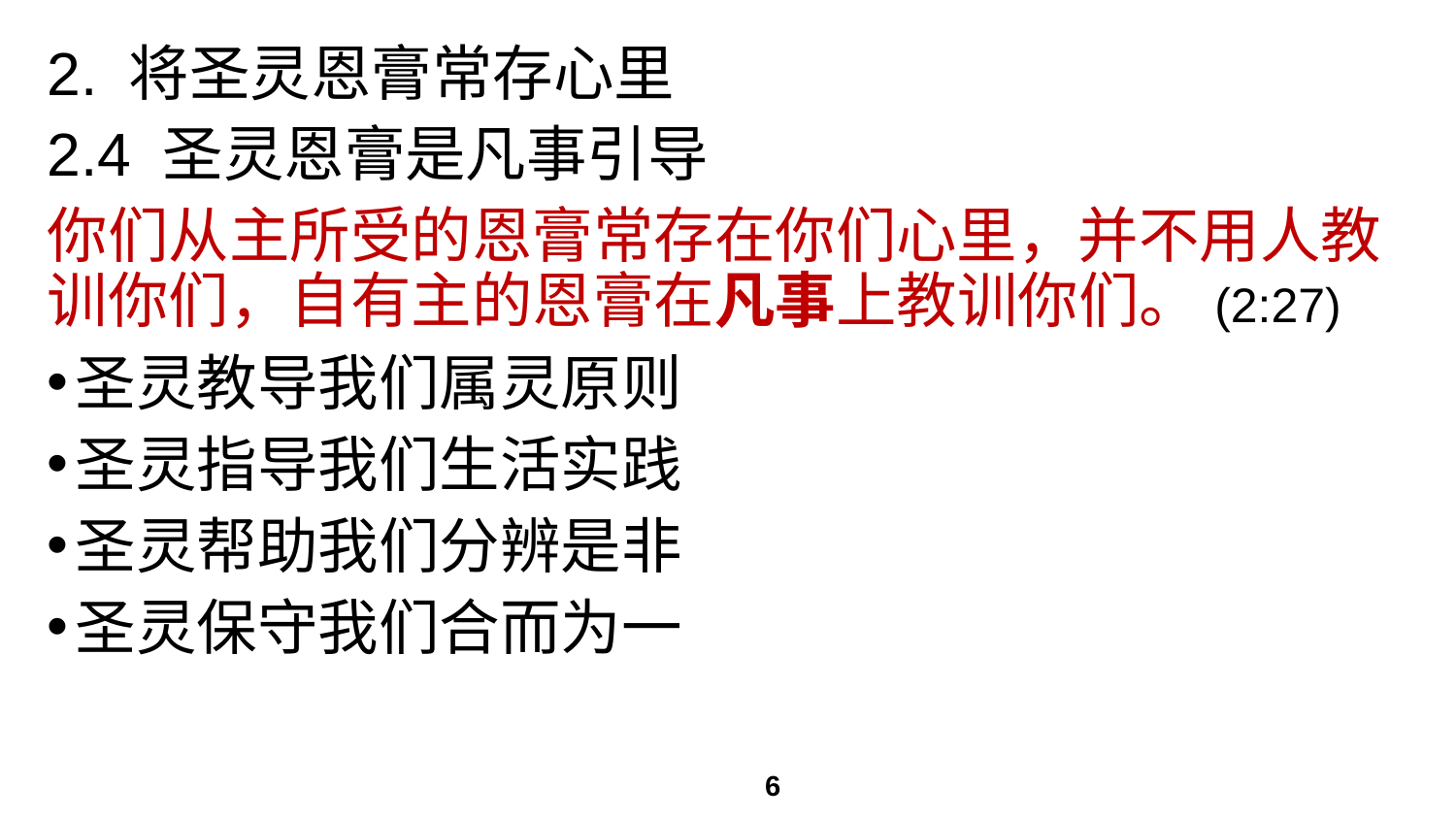

# 2. 将圣灵恩膏常存心里
2.4 圣灵恩膏是凡事引导
你们从主所受的恩膏常存在你们心里，并不用人教训你们，自有主的恩膏在凡事上教训你们。(2:27)
圣灵教导我们属灵原则
圣灵指导我们生活实践
圣灵帮助我们分辨是非
圣灵保守我们合而为一
6